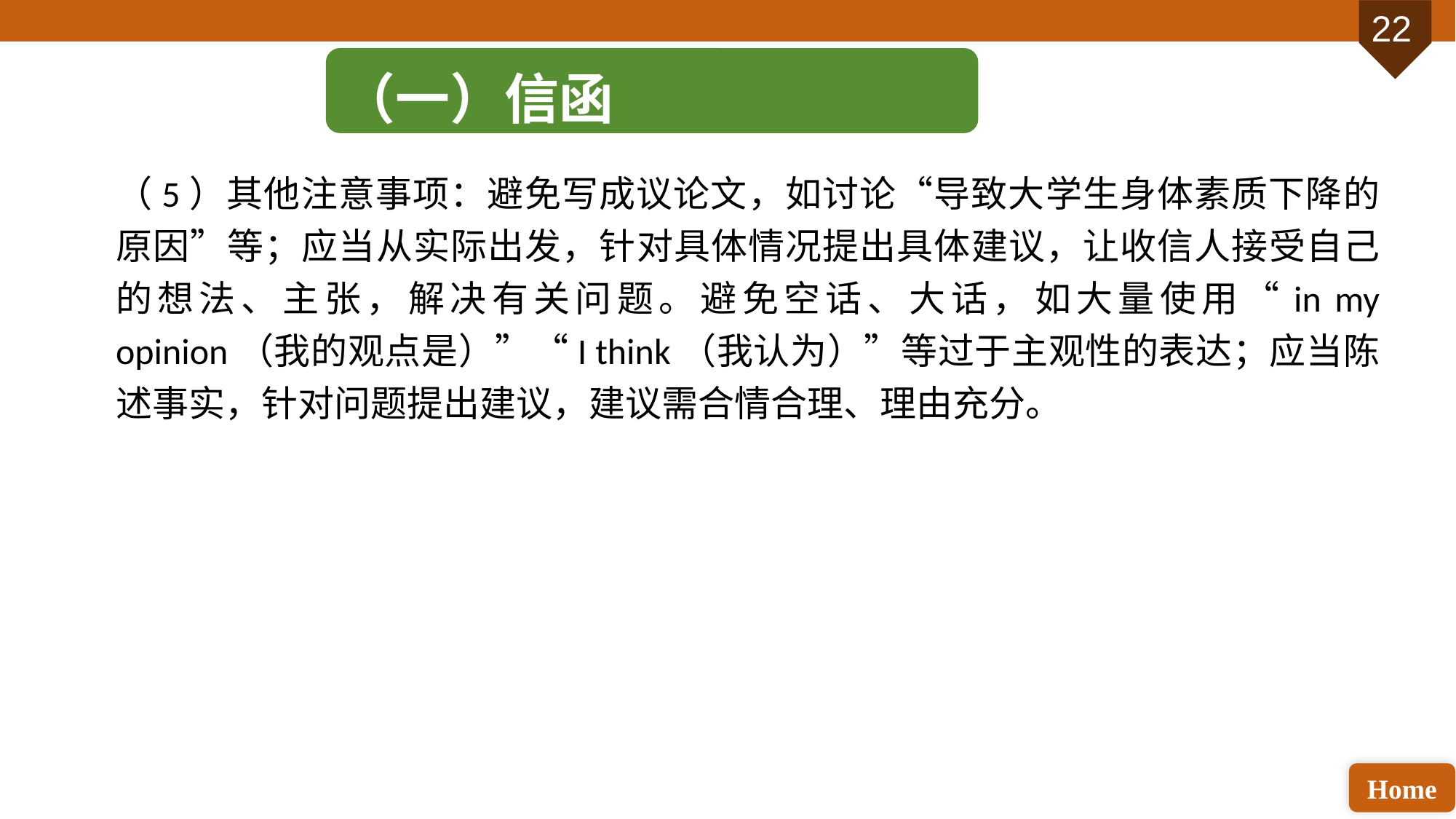

（一）信函
（5）其他注意事项：避免写成议论文，如讨论“导致大学生身体素质下降的原因”等；应当从实际出发，针对具体情况提出具体建议，让收信人接受自己的想法、主张，解决有关问题。避免空话、大话，如大量使用“in my opinion（我的观点是）”“I think（我认为）”等过于主观性的表达；应当陈述事实，针对问题提出建议，建议需合情合理、理由充分。